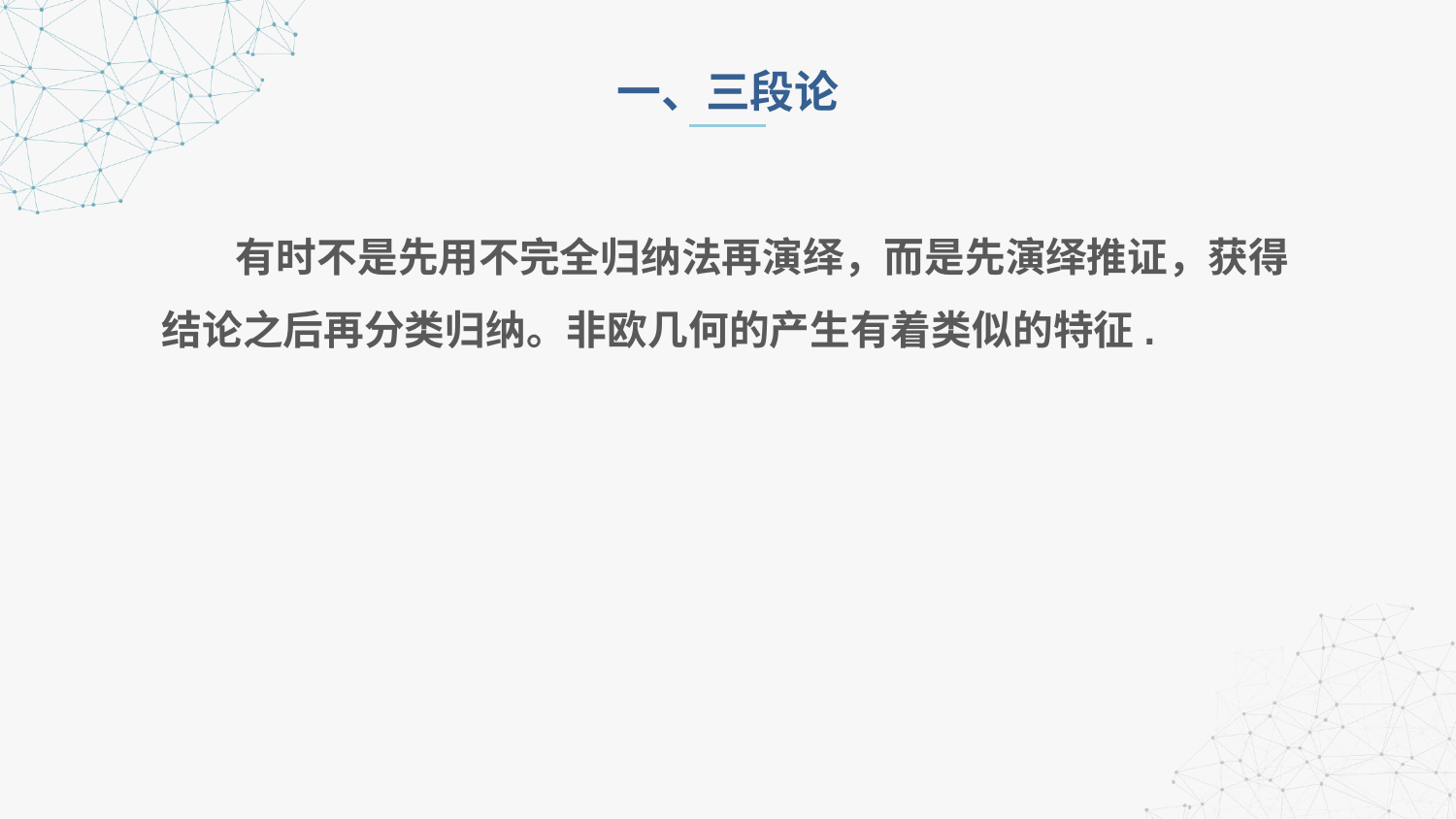

一、三段论
       有时不是先用不完全归纳法再演绎，而是先演绎推证，获得结论之后再分类归纳。非欧几何的产生有着类似的特征.